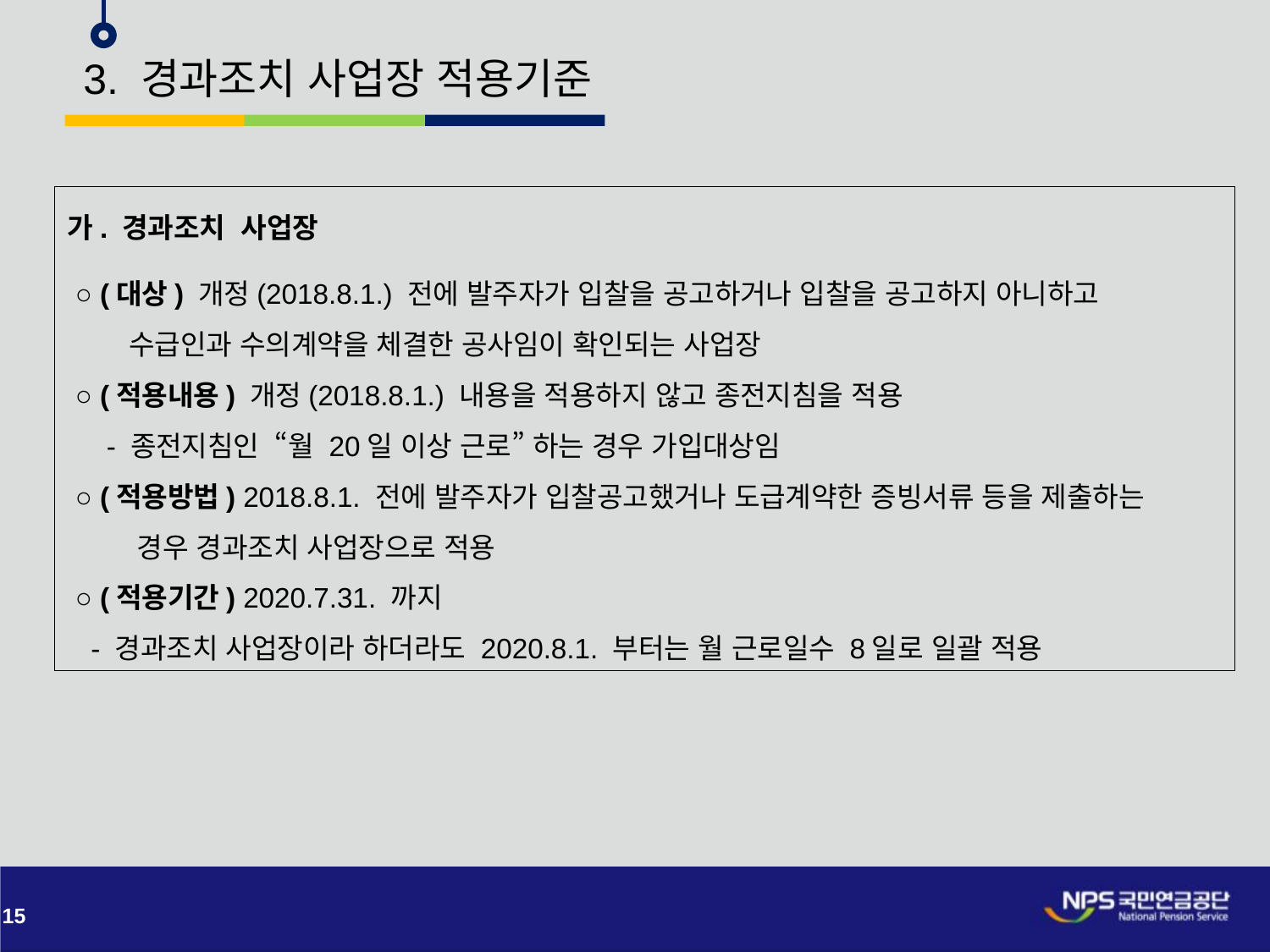

3. 경과조치 사업장 적용기준

가. 경과조치  사업장

 ○ (대상) 개정(2018.8.1.) 전에 발주자가 입찰을 공고하거나 입찰을 공고하지 아니하고
       수급인과 수의계약을 체결한 공사임이 확인되는 사업장
 ○ (적용내용) 개정(2018.8.1.) 내용을 적용하지 않고 종전지침을 적용
     - 종전지침인  “월 20일 이상 근로” 하는 경우 가입대상임
 ○ (적용방법) 2018.8.1. 전에 발주자가 입찰공고했거나 도급계약한 증빙서류 등을 제출하는
        경우 경과조치 사업장으로 적용
 ○ (적용기간) 2020.7.31. 까지
   - 경과조치 사업장이라 하더라도 2020.8.1. 부터는 월 근로일수 8일로 일괄 적용